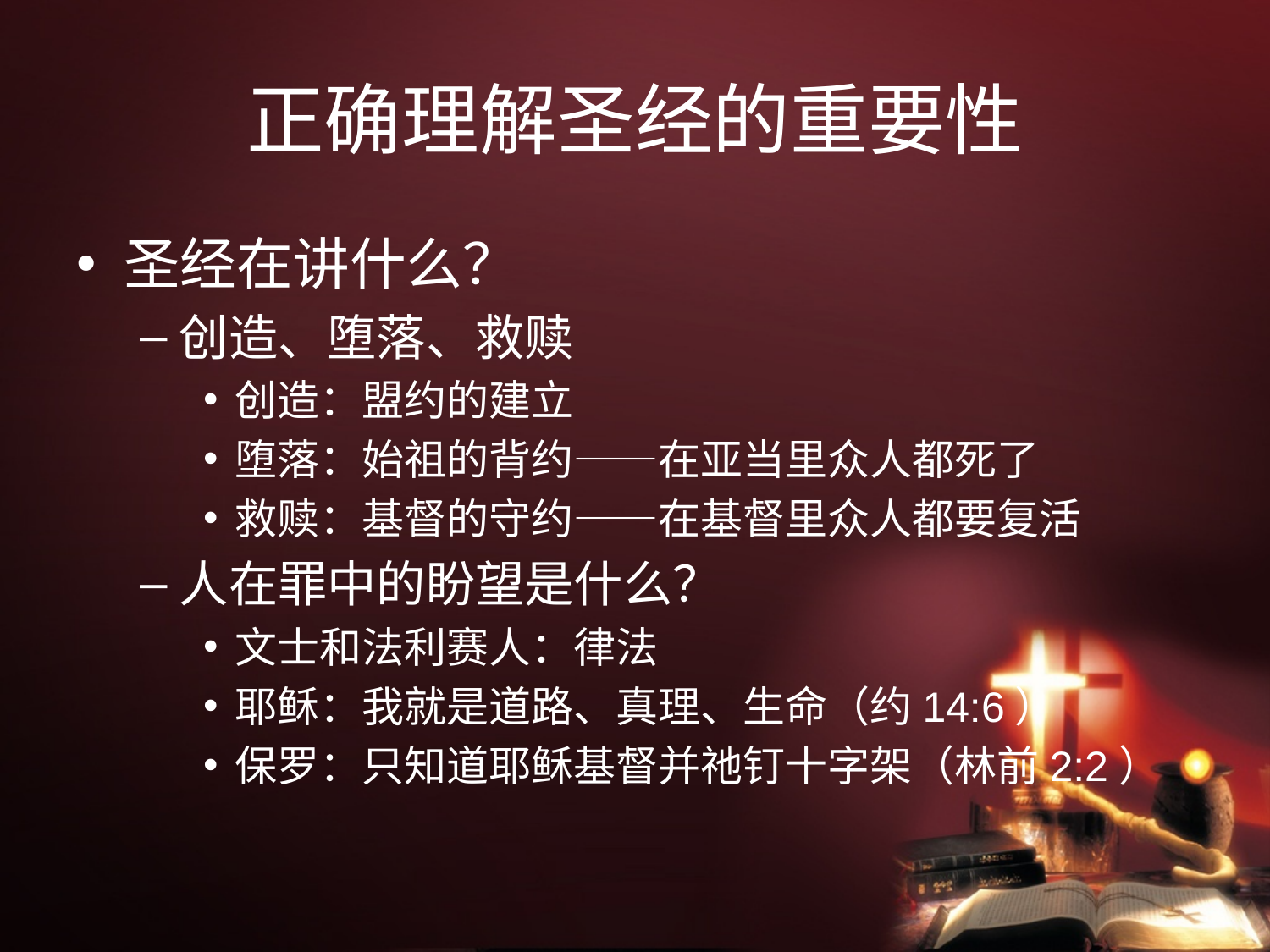

# 正确理解圣经的重要性
圣经在讲什么？
创造、堕落、救赎
创造：盟约的建立
堕落：始祖的背约——在亚当里众人都死了
救赎：基督的守约——在基督里众人都要复活
人在罪中的盼望是什么？
文士和法利赛人：律法
耶稣：我就是道路、真理、生命（约14:6）
保罗：只知道耶稣基督并祂钉十字架（林前2:2）